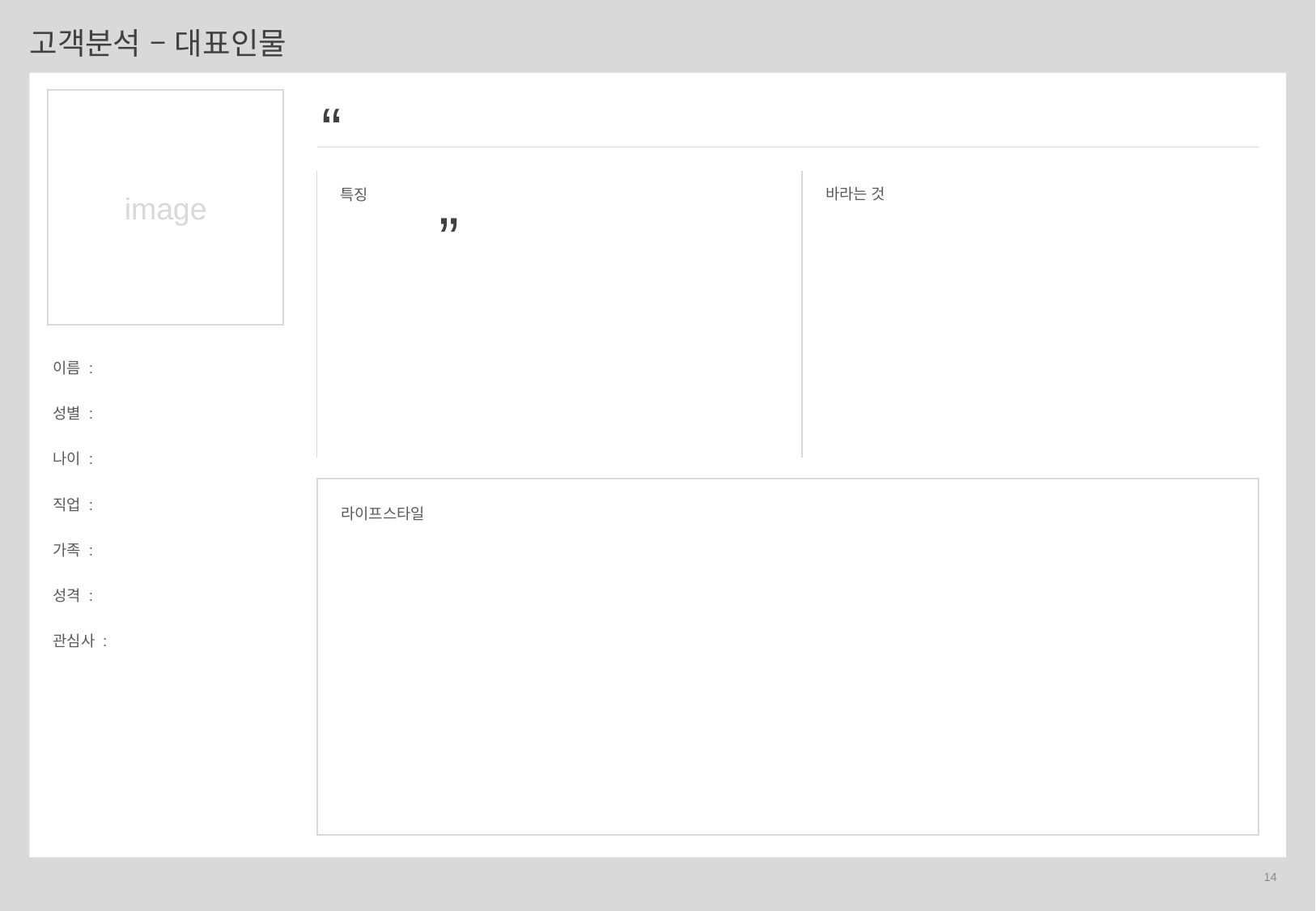

고객분석 – 대표인물
“                                                               ”

image
바라는 것
특징
이름 :
성별 :
나이 :
직업 :
가족 :
성격 :
관심사 :

라이프스타일